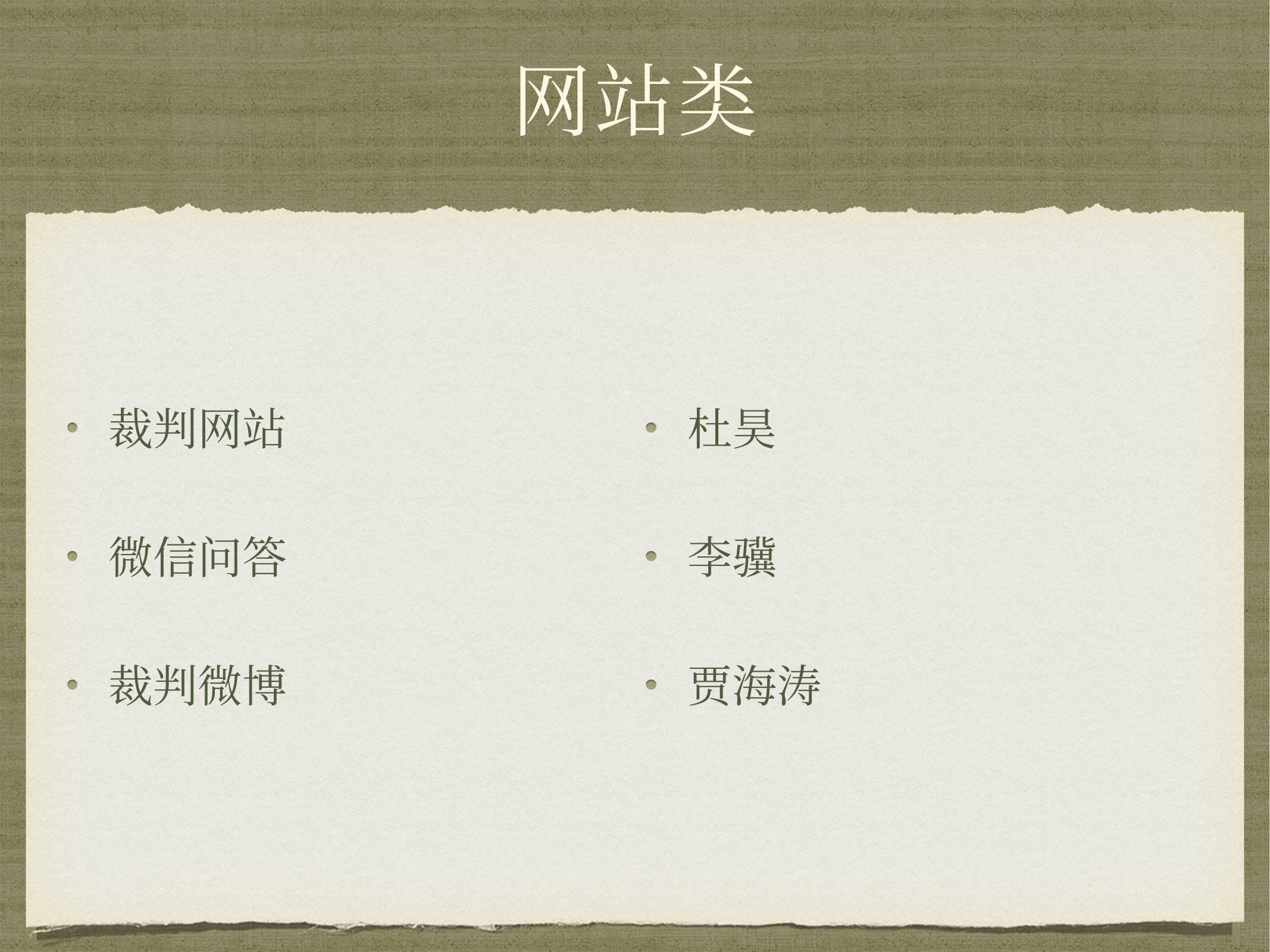

# 网站类
裁判网站
微信问答
裁判微博
杜昊
李骥
贾海涛